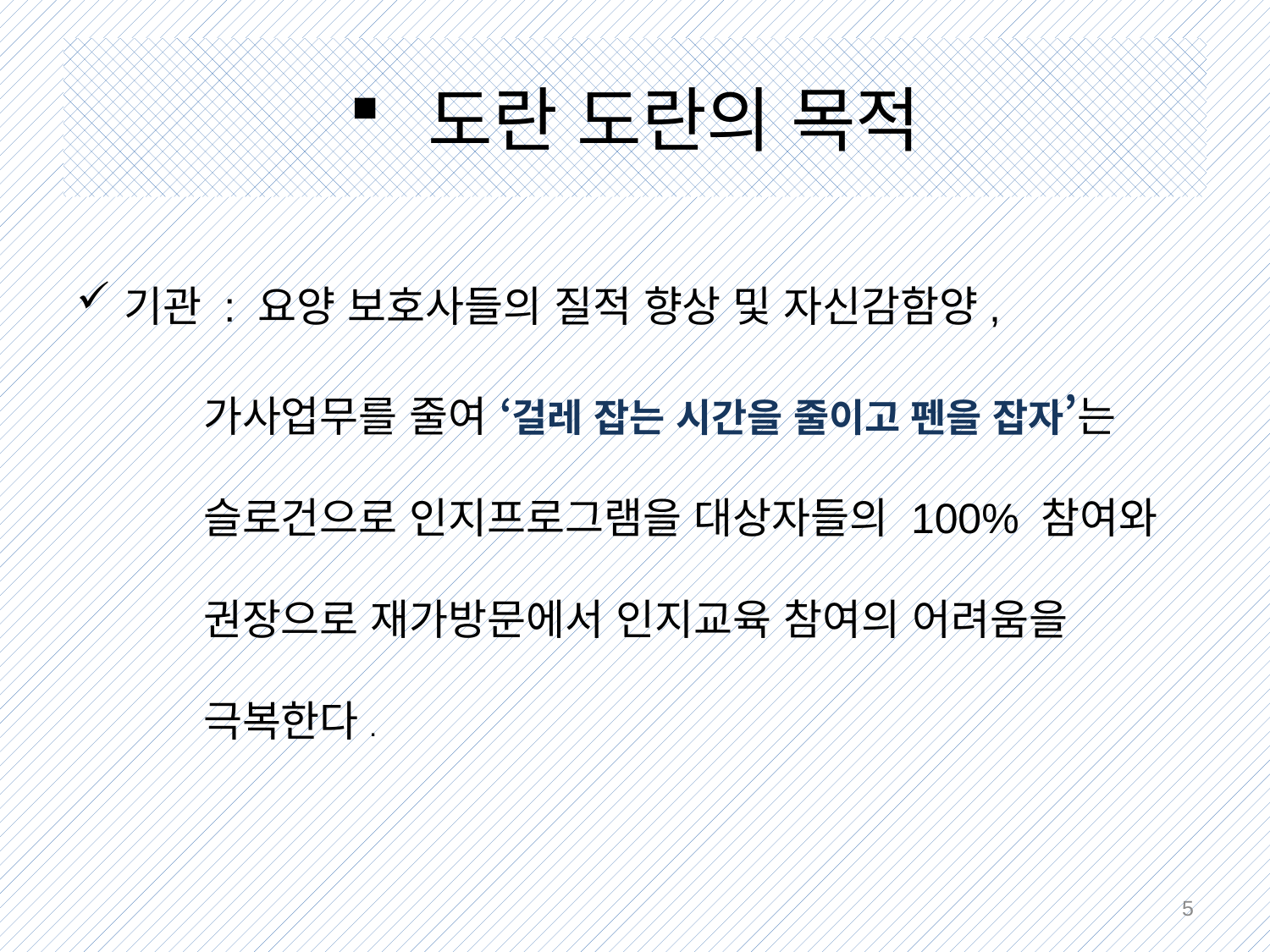

# 도란 도란의 목적
기관 : 요양 보호사들의 질적 향상 및 자신감함양,
가사업무를 줄여 ‘걸레 잡는 시간을 줄이고 펜을 잡자’는 슬로건으로 인지프로그램을 대상자들의 100% 참여와 권장으로 재가방문에서 인지교육 참여의 어려움을 극복한다.
5